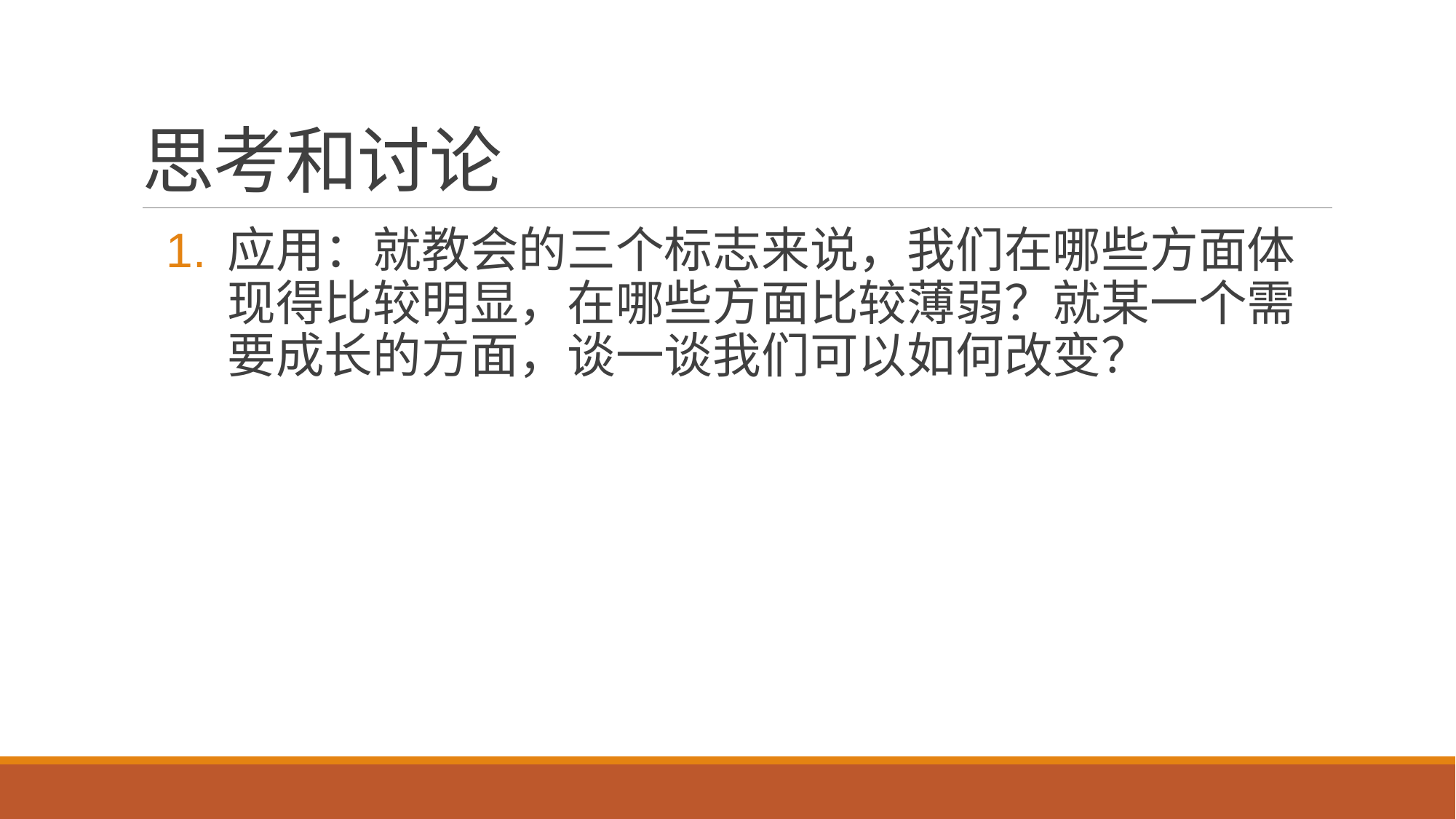

# 思考和讨论
应用：就教会的三个标志来说，我们在哪些方面体现得比较明显，在哪些方面比较薄弱？就某一个需要成长的方面，谈一谈我们可以如何改变？